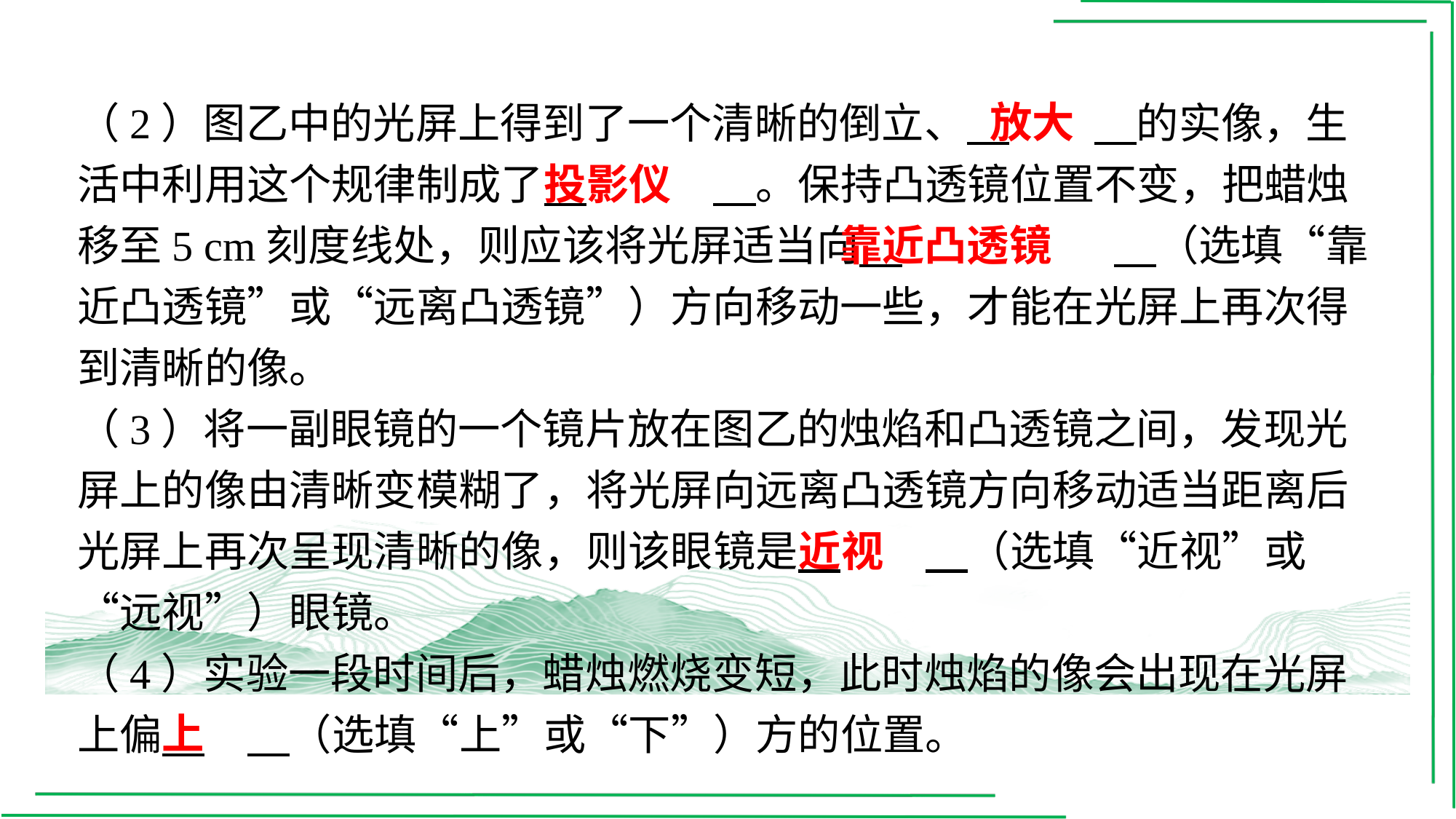

放大
（2）图乙中的光屏上得到了一个清晰的倒立、 　放大　⁠的实像，生活中利用这个规律制成了 　投影仪　⁠。保持凸透镜位置不变，把蜡烛移至5 cm刻度线处，则应该将光屏适当向 　靠近凸透镜　⁠（选填“靠近凸透镜”或“远离凸透镜”）方向移动一些，才能在光屏上再次得到清晰的像。
（3）将一副眼镜的一个镜片放在图乙的烛焰和凸透镜之间，发现光屏上的像由清晰变模糊了，将光屏向远离凸透镜方向移动适当距离后光屏上再次呈现清晰的像，则该眼镜是 　近视　⁠（选填“近视”或“远视”）眼镜。
（4）实验一段时间后，蜡烛燃烧变短，此时烛焰的像会出现在光屏上偏 　上　⁠（选填“上”或“下”）方的位置。
投影仪
靠近凸透镜
近视
上